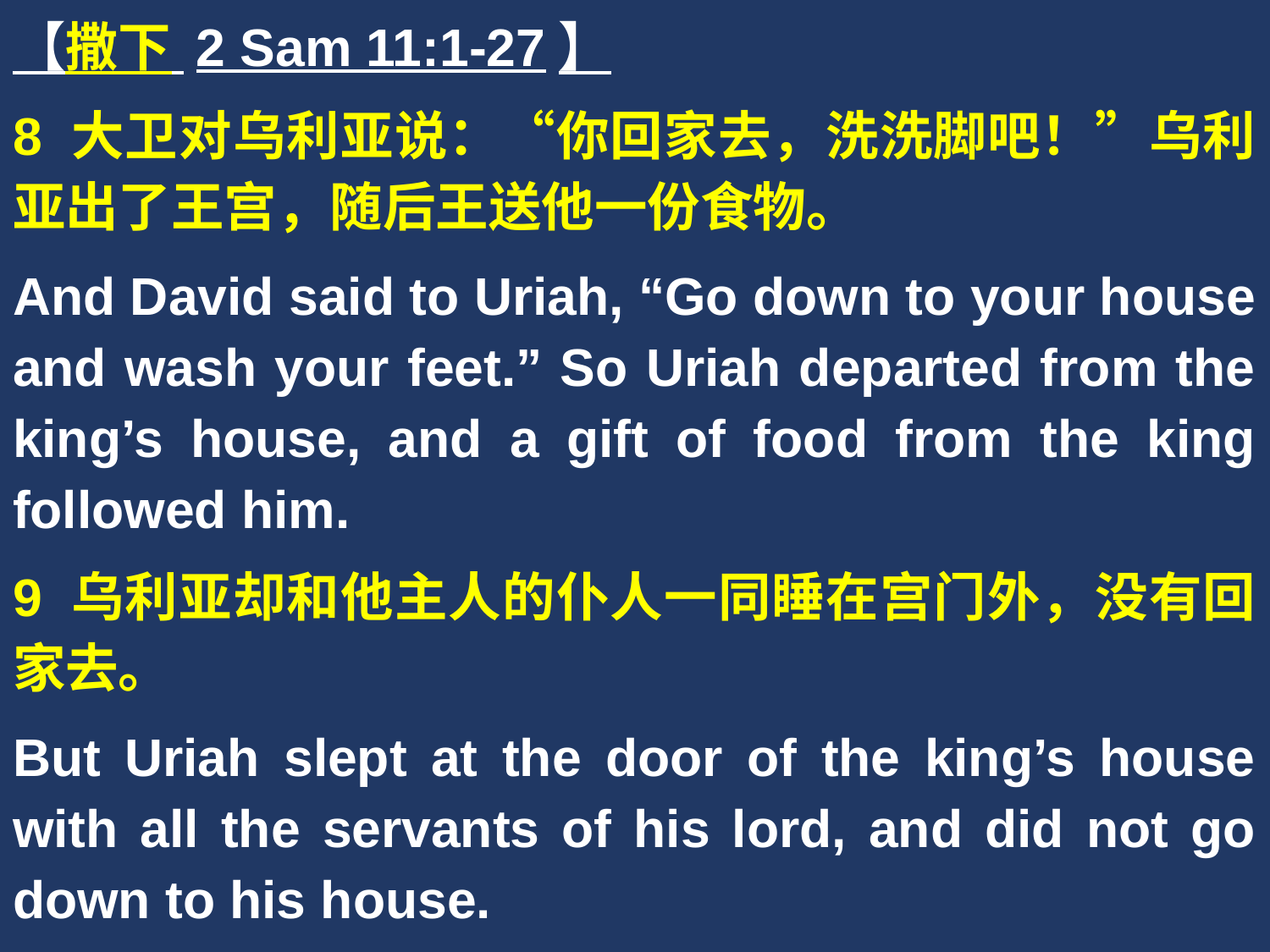

【撒下 2 Sam 11:1-27】
8 大卫对乌利亚说：“你回家去，洗洗脚吧！”乌利亚出了王宫，随后王送他一份食物。
And David said to Uriah, “Go down to your house and wash your feet.” So Uriah departed from the king’s house, and a gift of food from the king followed him.
9 乌利亚却和他主人的仆人一同睡在宫门外，没有回家去。
But Uriah slept at the door of the king’s house with all the servants of his lord, and did not go down to his house.